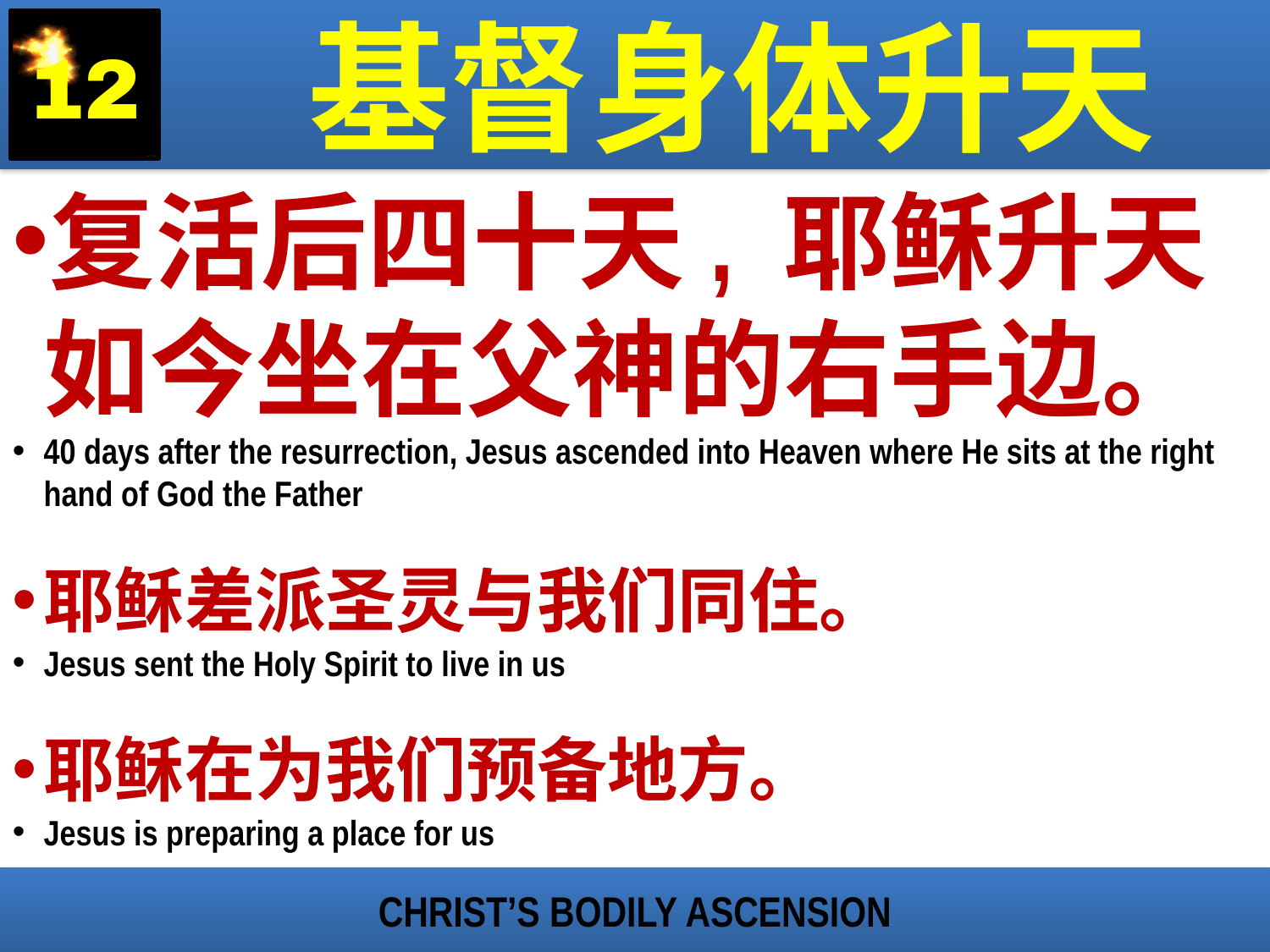

基督身体升天
12
复活后四十天, 耶稣升天如今坐在父神的右手边。
40 days after the resurrection, Jesus ascended into Heaven where He sits at the right hand of God the Father

耶稣差派圣灵与我们同住。
Jesus sent the Holy Spirit to live in us

耶稣在为我们预备地方。
Jesus is preparing a place for us
CHRIST’S BODILY ASCENSION